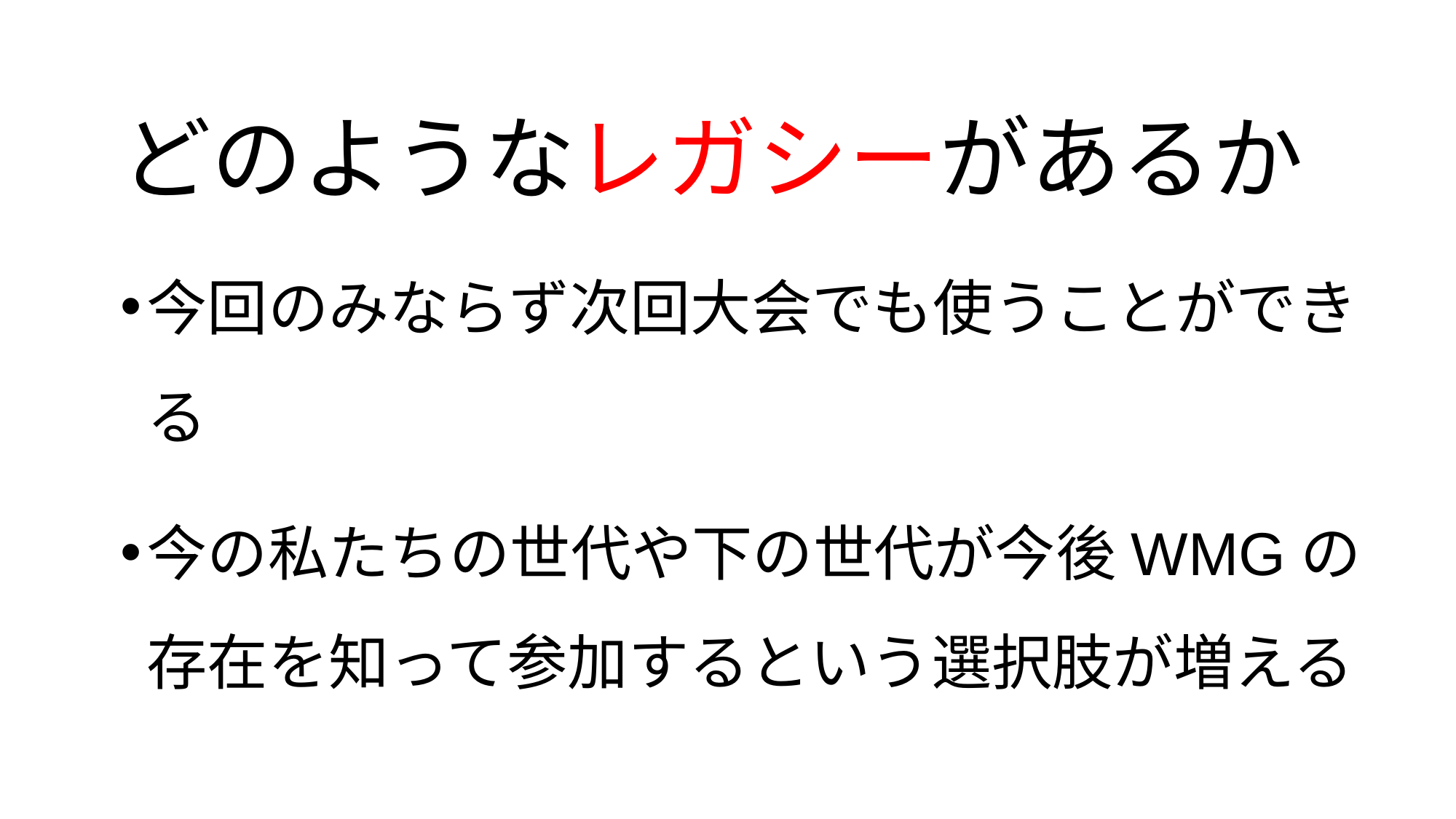

# どのようなレガシーがあるか
今回のみならず次回大会でも使うことができる
今の私たちの世代や下の世代が今後WMGの存在を知って参加するという選択肢が増える